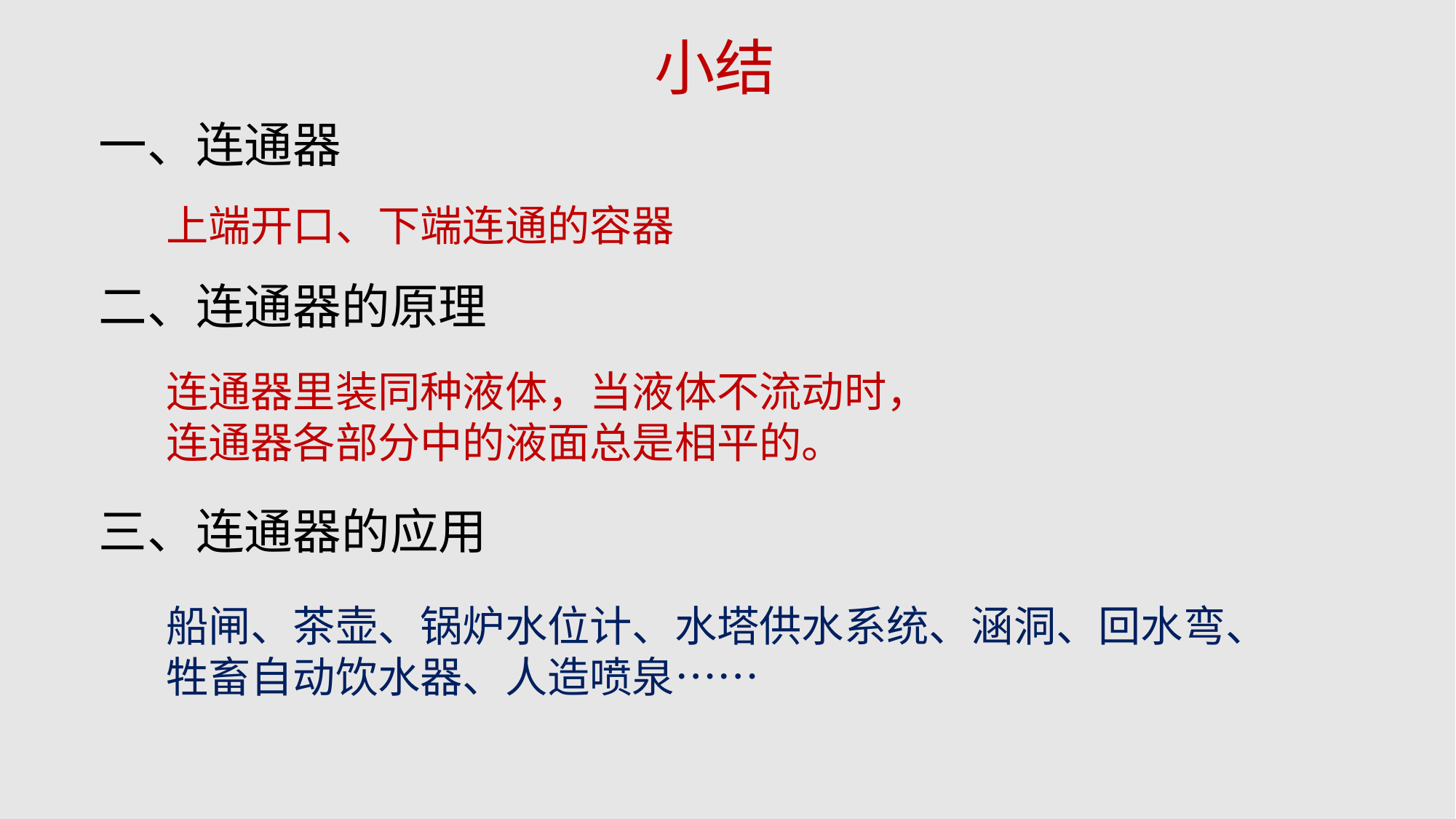

小结
一、连通器
上端开口、下端连通的容器
二、连通器的原理
连通器里装同种液体，当液体不流动时，连通器各部分中的液面总是相平的。
三、连通器的应用
船闸、茶壶、锅炉水位计、水塔供水系统、涵洞、回水弯、牲畜自动饮水器、人造喷泉……